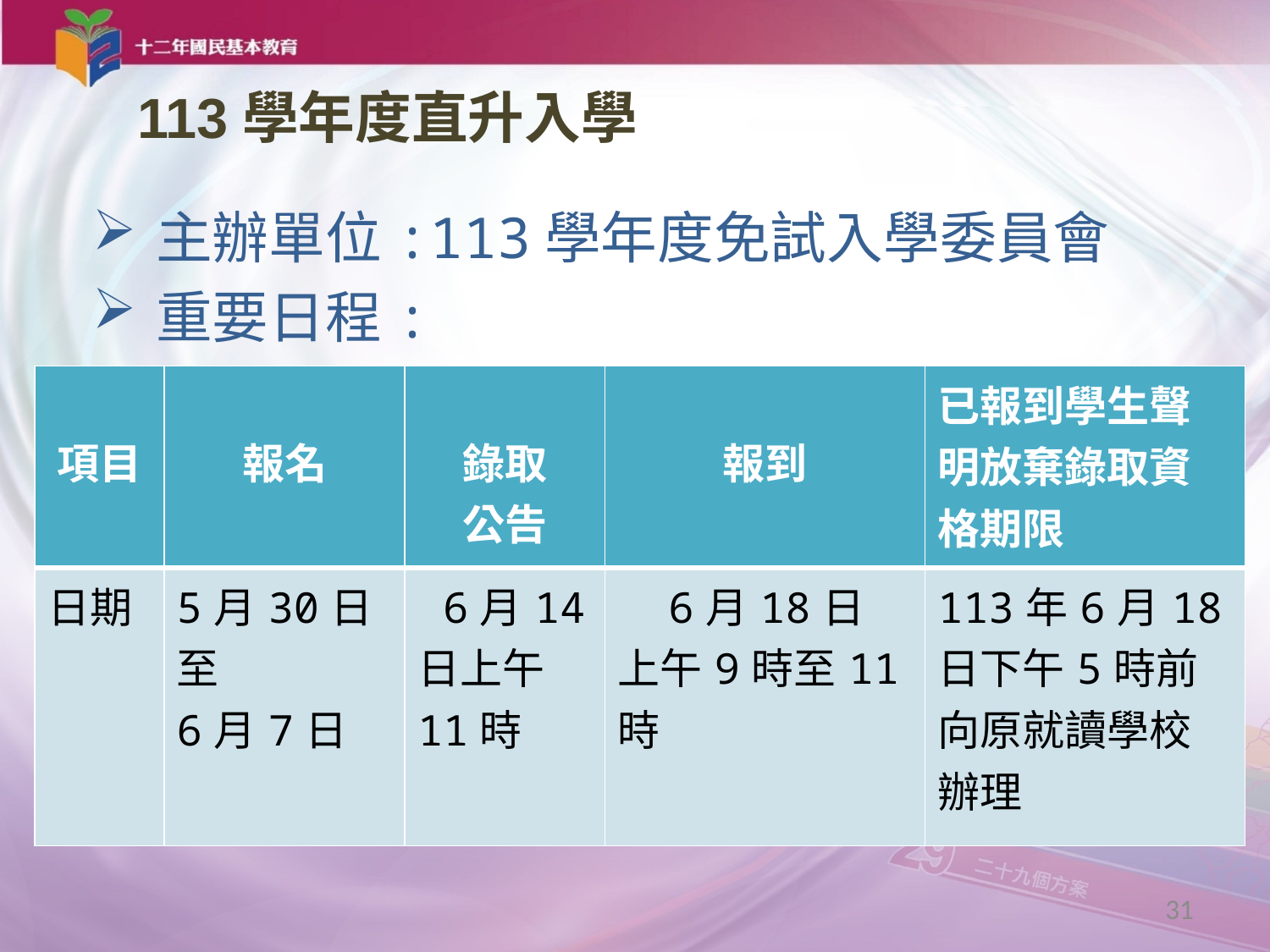

# 113學年度直升入學
主辦單位:113學年度免試入學委員會
重要日程:

| 項目 | 報名 | 錄取 公告 | 報到 | 已報到學生聲明放棄錄取資格期限 |
| --- | --- | --- | --- | --- |
| 日期 | 5月30日至 6月7日 | 6月14日上午11時 | 6月18日 上午9時至11時 | 113年6月18日下午5時前 向原就讀學校辦理 |
31